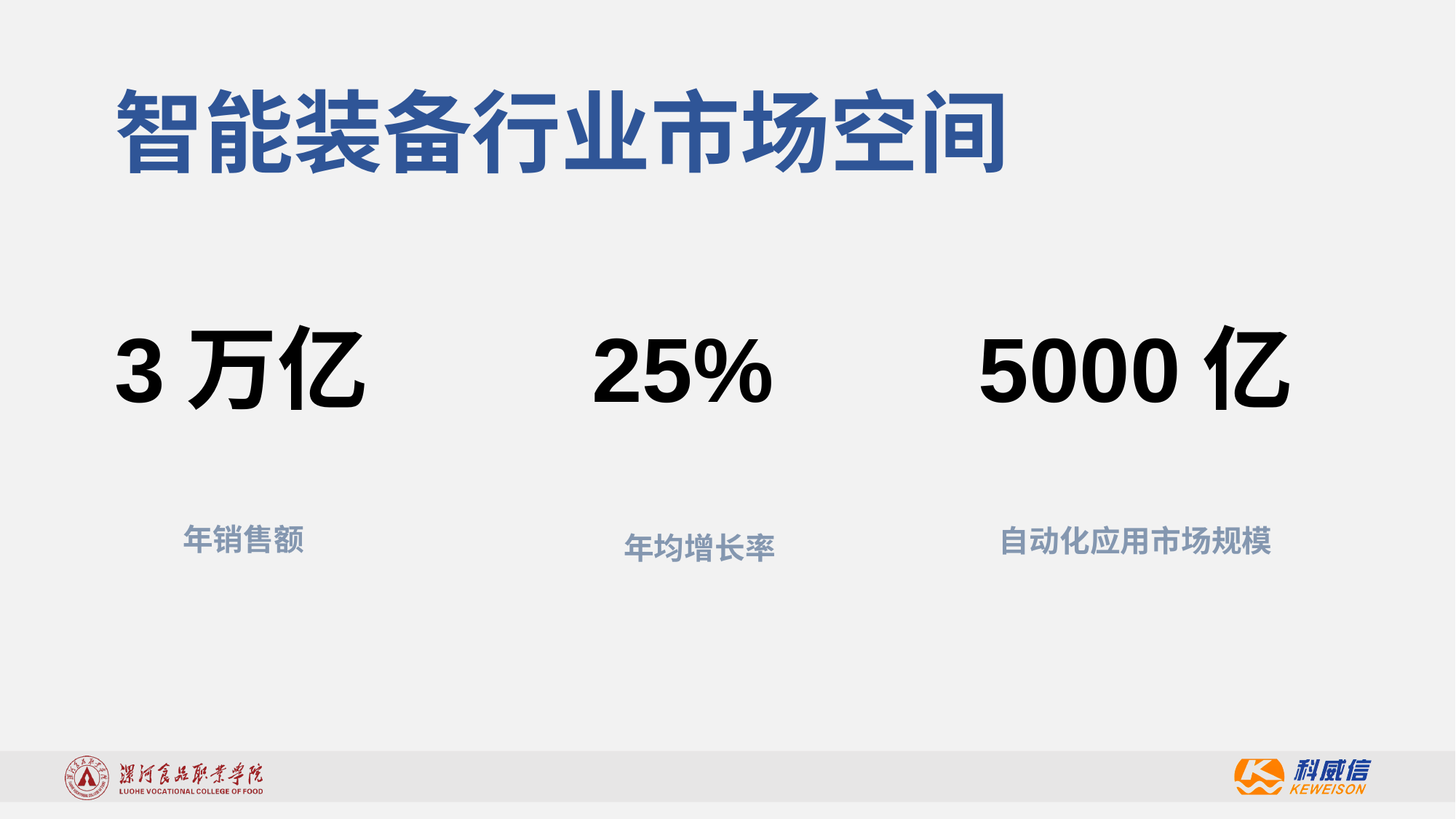

智能装备行业市场空间
3万亿
25%
5000亿
年销售额
自动化应用市场规模
年均增长率